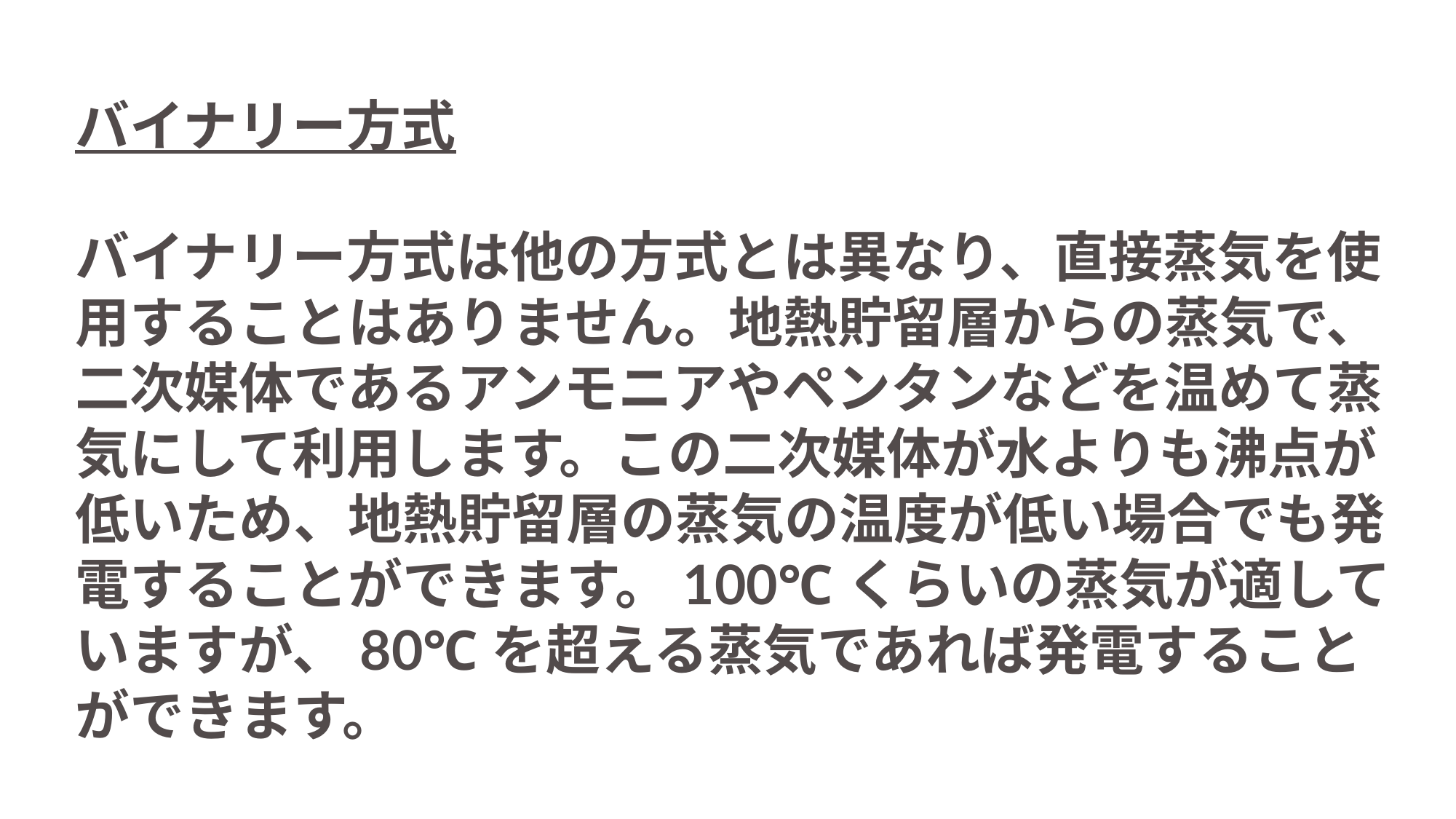

バイナリー方式

バイナリー方式は他の方式とは異なり、直接蒸気を使用することはありません。地熱貯留層からの蒸気で、二次媒体であるアンモニアやペンタンなどを温めて蒸気にして利用します。この二次媒体が水よりも沸点が低いため、地熱貯留層の蒸気の温度が低い場合でも発電することができます。100℃くらいの蒸気が適していますが、80℃を超える蒸気であれば発電することができます。